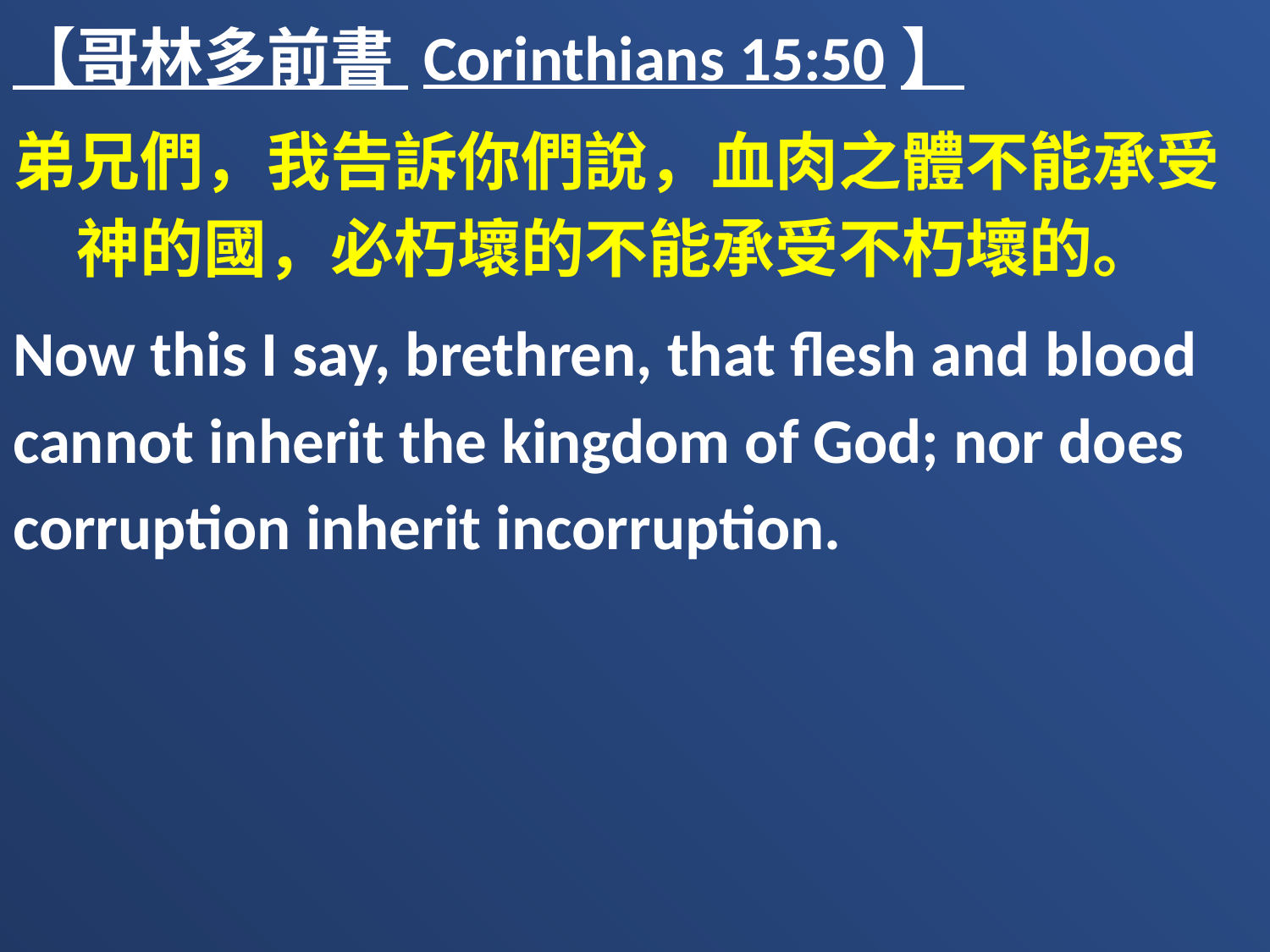

【哥林多前書 Corinthians 15:50】
弟兄們，我告訴你們說，血肉之體不能承受　神的國，必朽壞的不能承受不朽壞的。
Now this I say, brethren, that flesh and blood cannot inherit the kingdom of God; nor does corruption inherit incorruption.